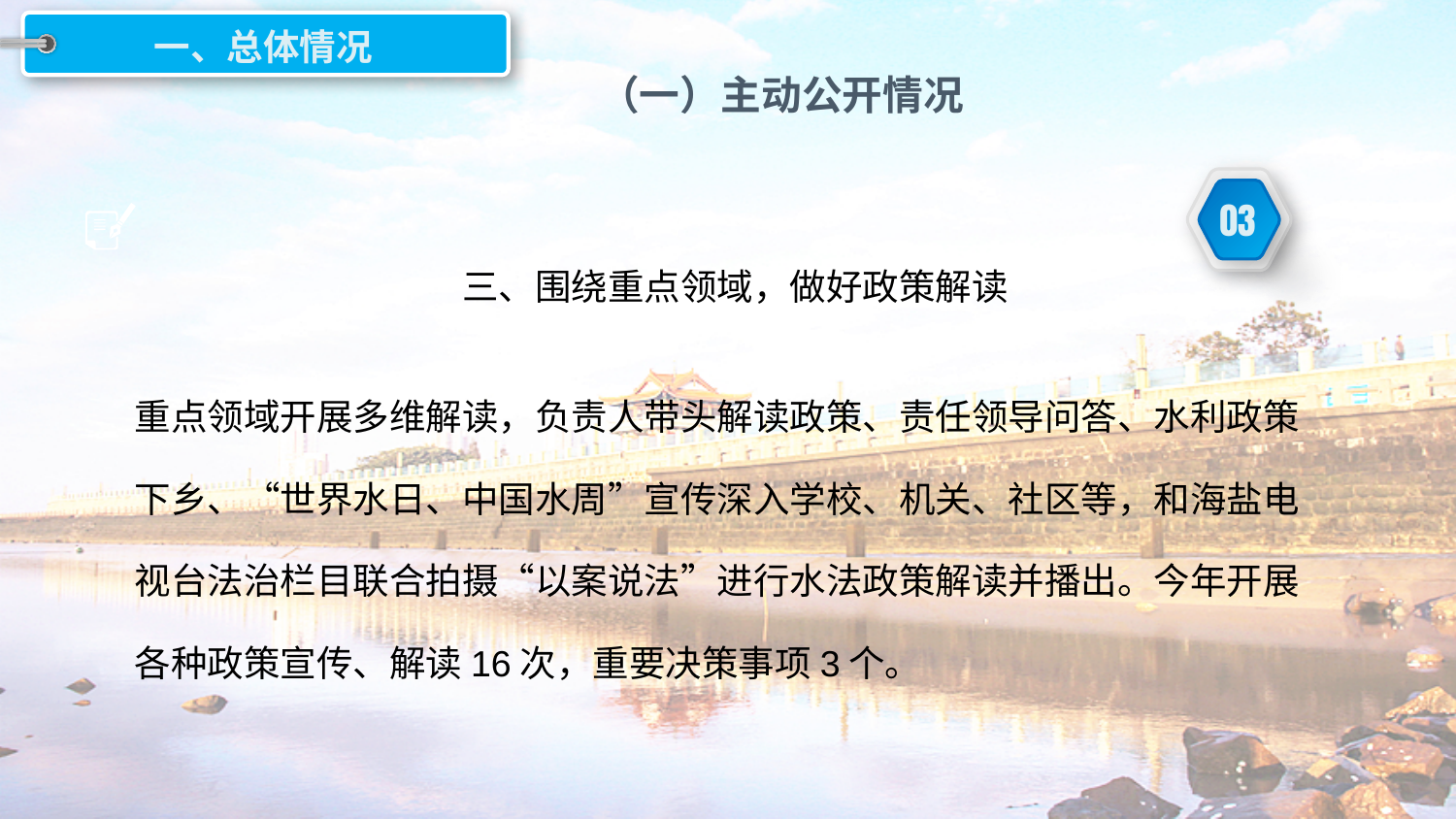

一、总体情况

（一）主动公开情况

03

三、围绕重点领域，做好政策解读

重点领域开展多维解读，负责人带头解读政策、责任领导问答、水利政策下乡、“世界水日、中国水周”宣传深入学校、机关、社区等，和海盐电视台法治栏目联合拍摄“以案说法”进行水法政策解读并播出。今年开展各种政策宣传、解读16次，重要决策事项3个。